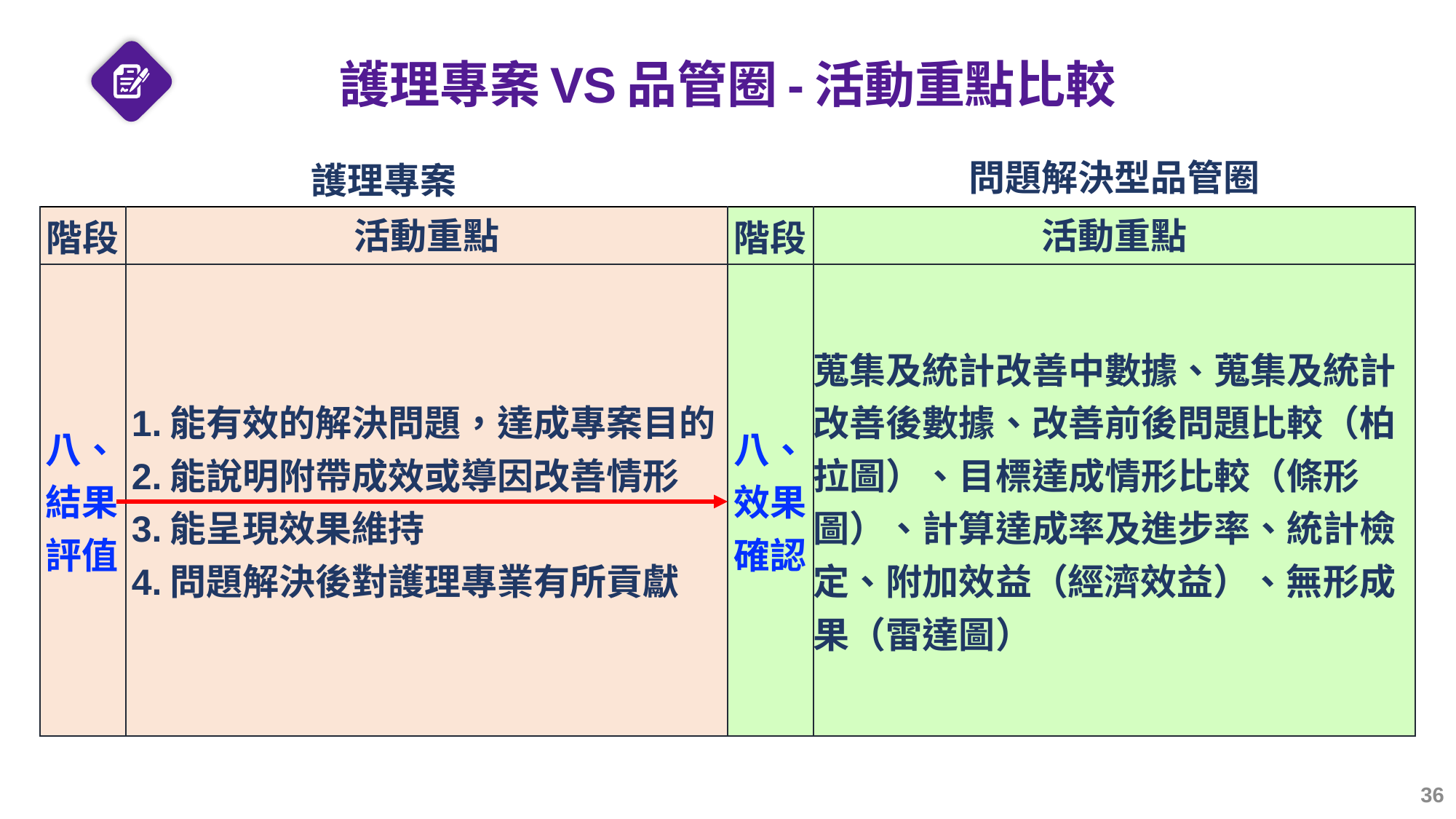

護理專案VS品管圈-活動重點比較
| 護理專案 |  |  | 問題解決型品管圈 |
| --- | --- | --- | --- |
| 階段 | 活動重點 | 階段 | 活動重點 |
| 八、結果評值 | 1.能有效的解決問題，達成專案目的 2.能說明附帶成效或導因改善情形 3.能呈現效果維持 4.問題解決後對護理專業有所貢獻 | 八、效果確認 | 蒐集及統計改善中數據、蒐集及統計改善後數據、改善前後問題比較（柏拉圖）、目標達成情形比較（條形圖）、計算達成率及進步率、統計檢定、附加效益（經濟效益）、無形成果（雷達圖） |
36